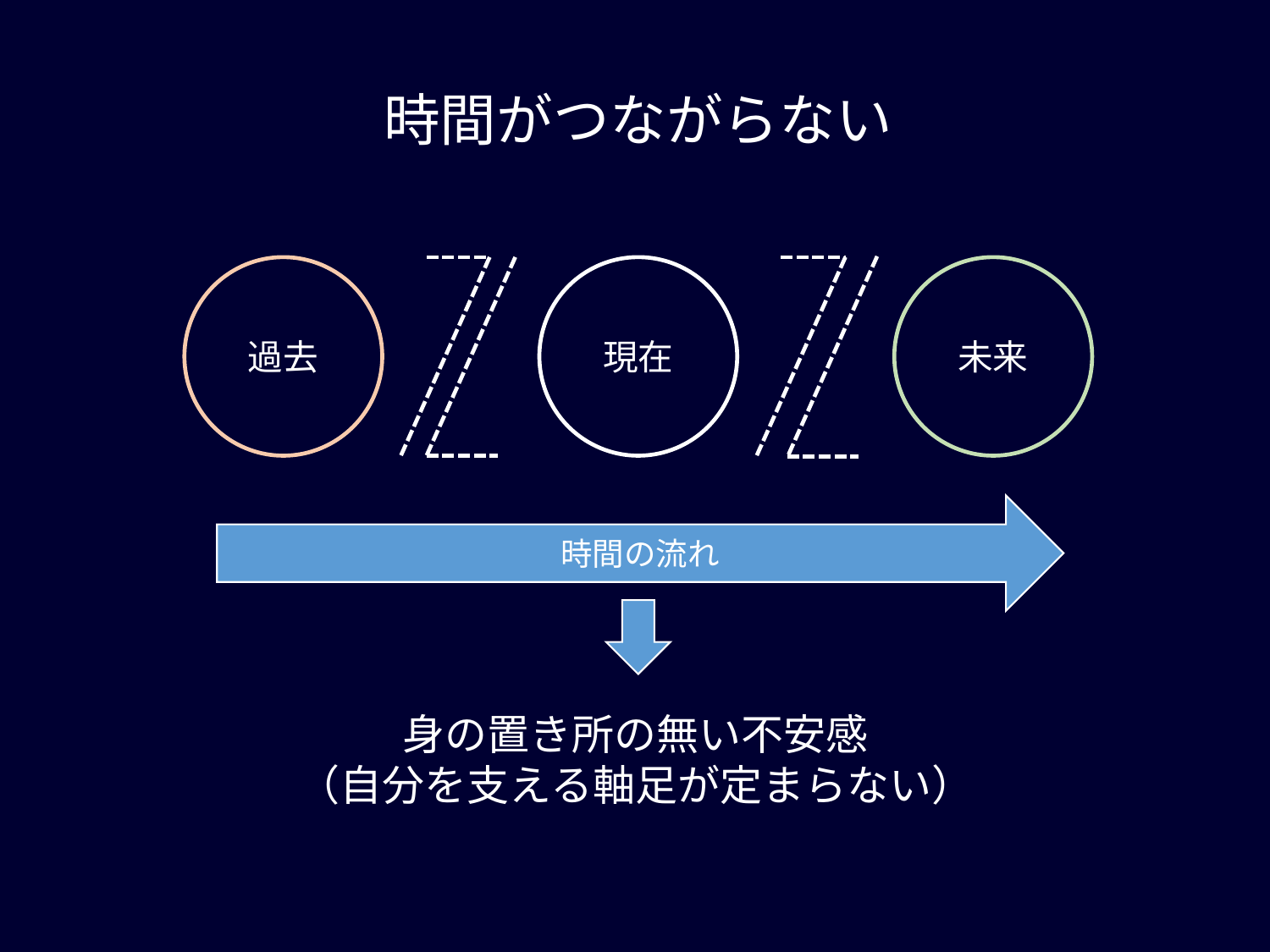

時間がつながらない
過去
現在
未来

時間の流れ

身の置き所の無い不安感
（自分を支える軸足が定まらない）